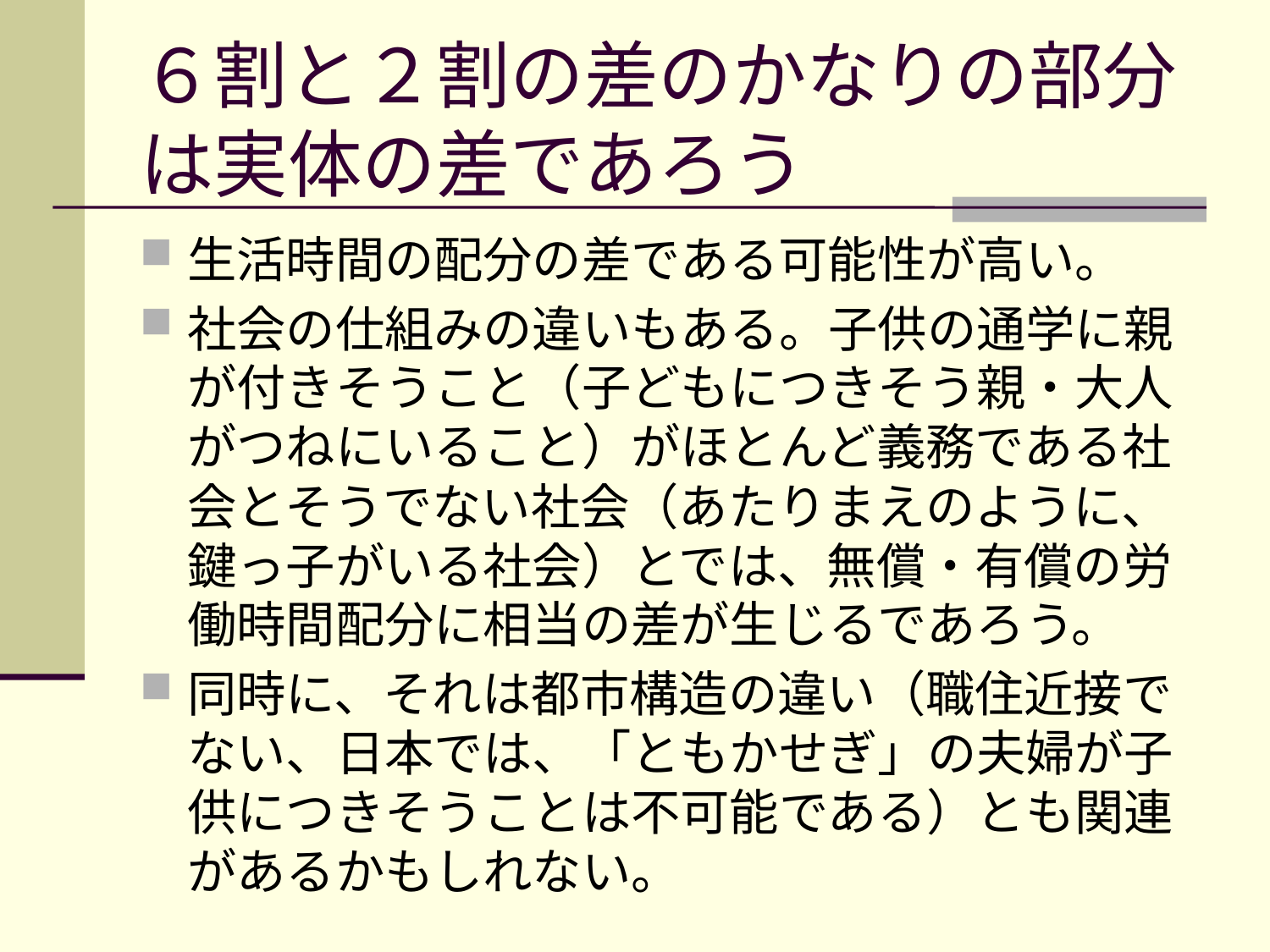

# ６割と２割の差のかなりの部分は実体の差であろう
生活時間の配分の差である可能性が高い。
社会の仕組みの違いもある。子供の通学に親が付きそうこと（子どもにつきそう親・大人がつねにいること）がほとんど義務である社会とそうでない社会（あたりまえのように、鍵っ子がいる社会）とでは、無償・有償の労働時間配分に相当の差が生じるであろう。
同時に、それは都市構造の違い（職住近接でない、日本では、「ともかせぎ」の夫婦が子供につきそうことは不可能である）とも関連があるかもしれない。